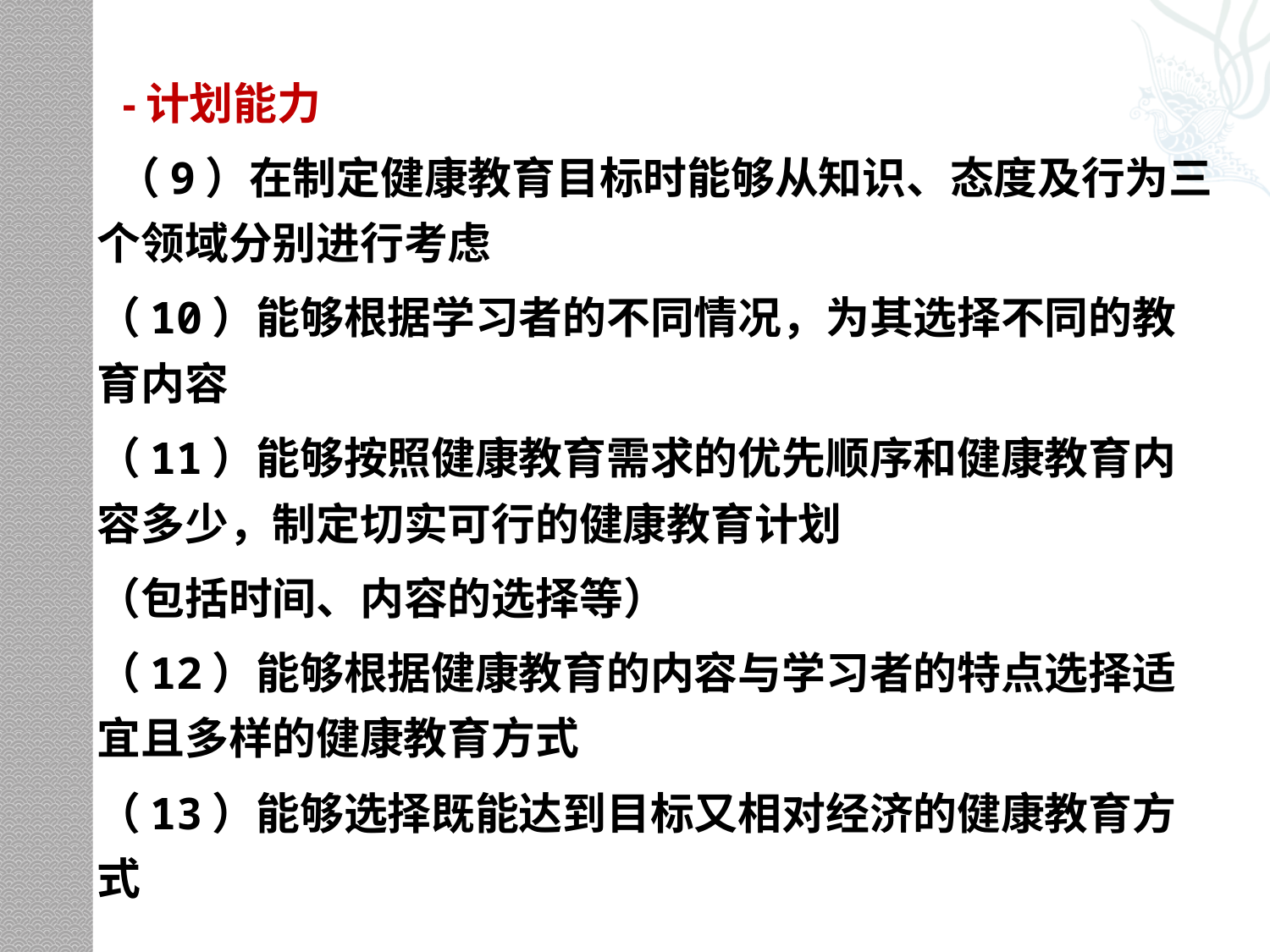

#
  -计划能力
 （9）在制定健康教育目标时能够从知识、态度及行为三个领域分别进行考虑
（10）能够根据学习者的不同情况，为其选择不同的教育内容
（11）能够按照健康教育需求的优先顺序和健康教育内容多少，制定切实可行的健康教育计划
（包括时间、内容的选择等）
（12）能够根据健康教育的内容与学习者的特点选择适宜且多样的健康教育方式
（13）能够选择既能达到目标又相对经济的健康教育方式